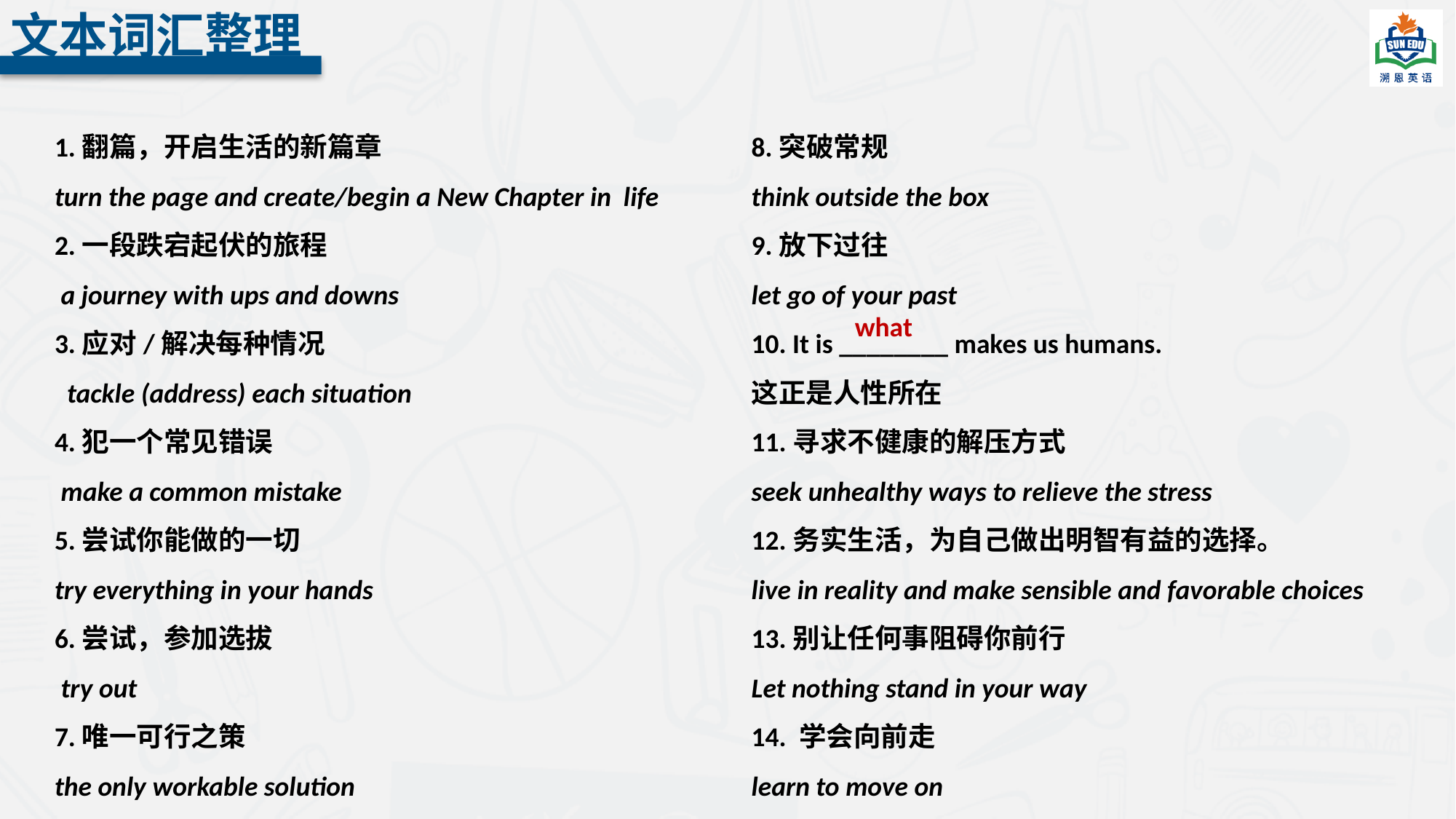

文本词汇整理

1.翻篇，开启生活的新篇章
turn the page and create/begin a New Chapter in  life
2.一段跌宕起伏的旅程
 a journey with ups and downs
3.应对/解决每种情况
  tackle (address) each situation
4.犯一个常见错误
 make a common mistake
5.尝试你能做的一切
try everything in your hands
6.尝试，参加选拔
 try out
7.唯一可行之策
the only workable solution
8.突破常规
think outside the box
9.放下过往
let go of your past
10. It is ________ makes us humans.
这正是人性所在
11.寻求不健康的解压方式
seek unhealthy ways to relieve the stress
12.务实生活，为自己做出明智有益的选择。
live in reality and make sensible and favorable choices
13.别让任何事阻碍你前行
Let nothing stand in your way
14. 学会向前走
learn to move on
what